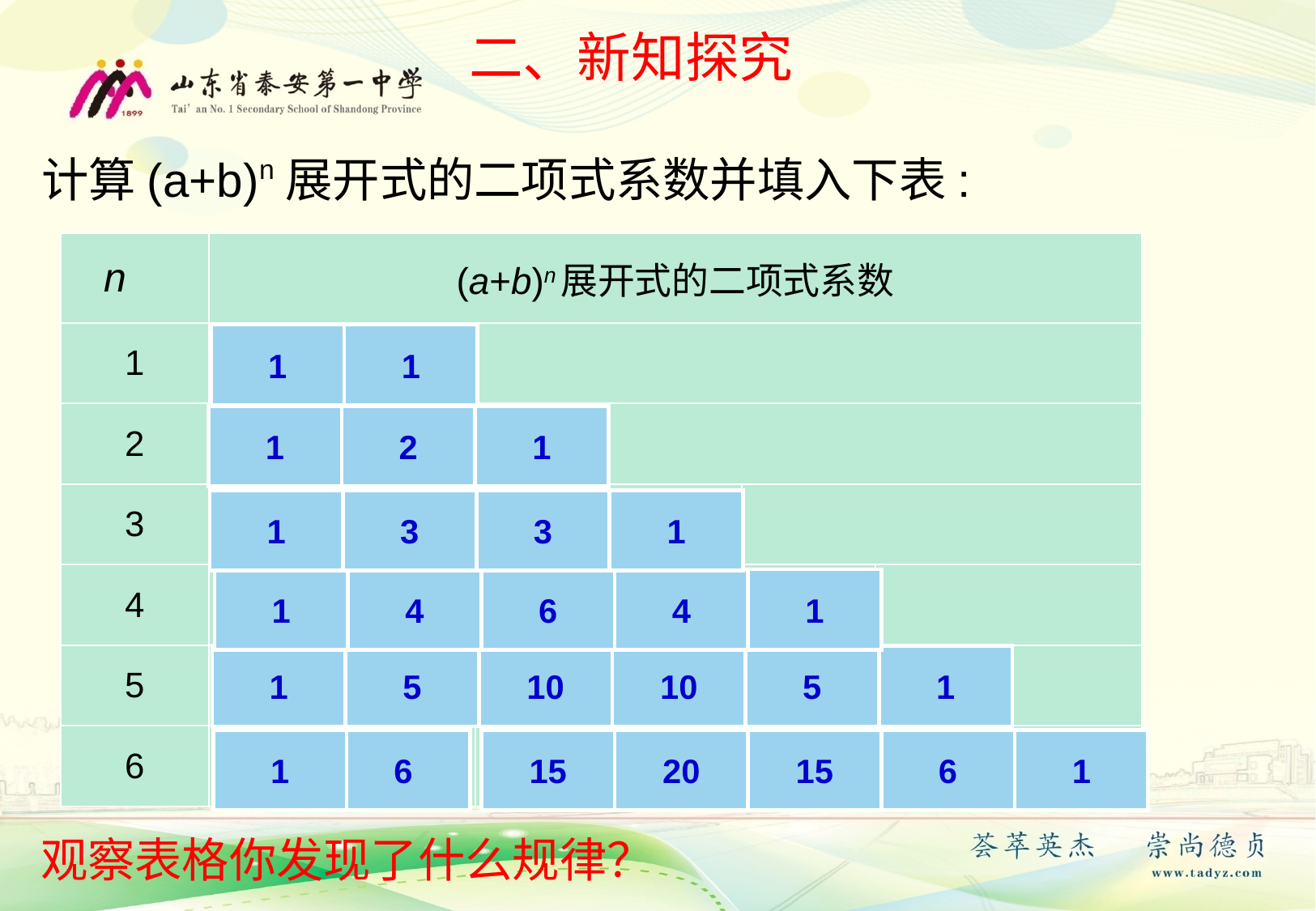

二、新知探究
计算(a+b)n展开式的二项式系数并填入下表:
| n | (a+b)n展开式的二项式系数 |  |  |  |  |  |  |
| --- | --- | --- | --- | --- | --- | --- | --- |
| 1 |  |  |  |  |  |  |  |
| 2 |  |  |  |  |  |  |  |
| 3 |  |  |  |  |  |  |  |
| 4 |  |  |  |  |  |  |  |
| 5 |  |  |  |  |  |  |  |
| 6 |  |  |  |  |  |  |  |
1
1
1
2
1
1
3
3
1
1
4
6
4
1
1
5
10
10
5
1
1
6
15
20
15
6
1
观察表格你发现了什么规律？